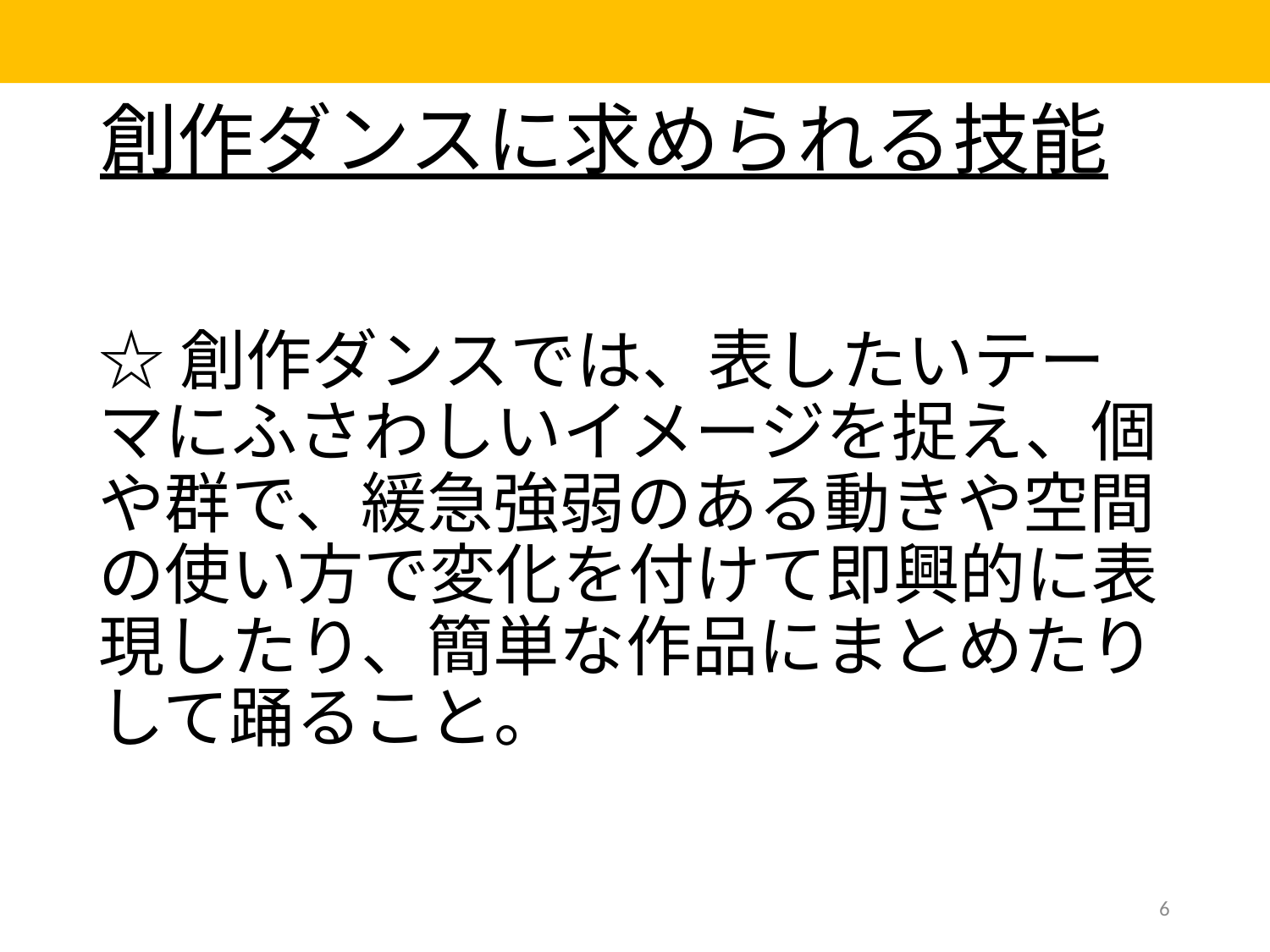

# 創作ダンスに求められる技能

☆創作ダンスでは、表したいテーマにふさわしいイメージを捉え、個や群で、緩急強弱のある動きや空間の使い方で変化を付けて即興的に表現したり、簡単な作品にまとめたりして踊ること。
6